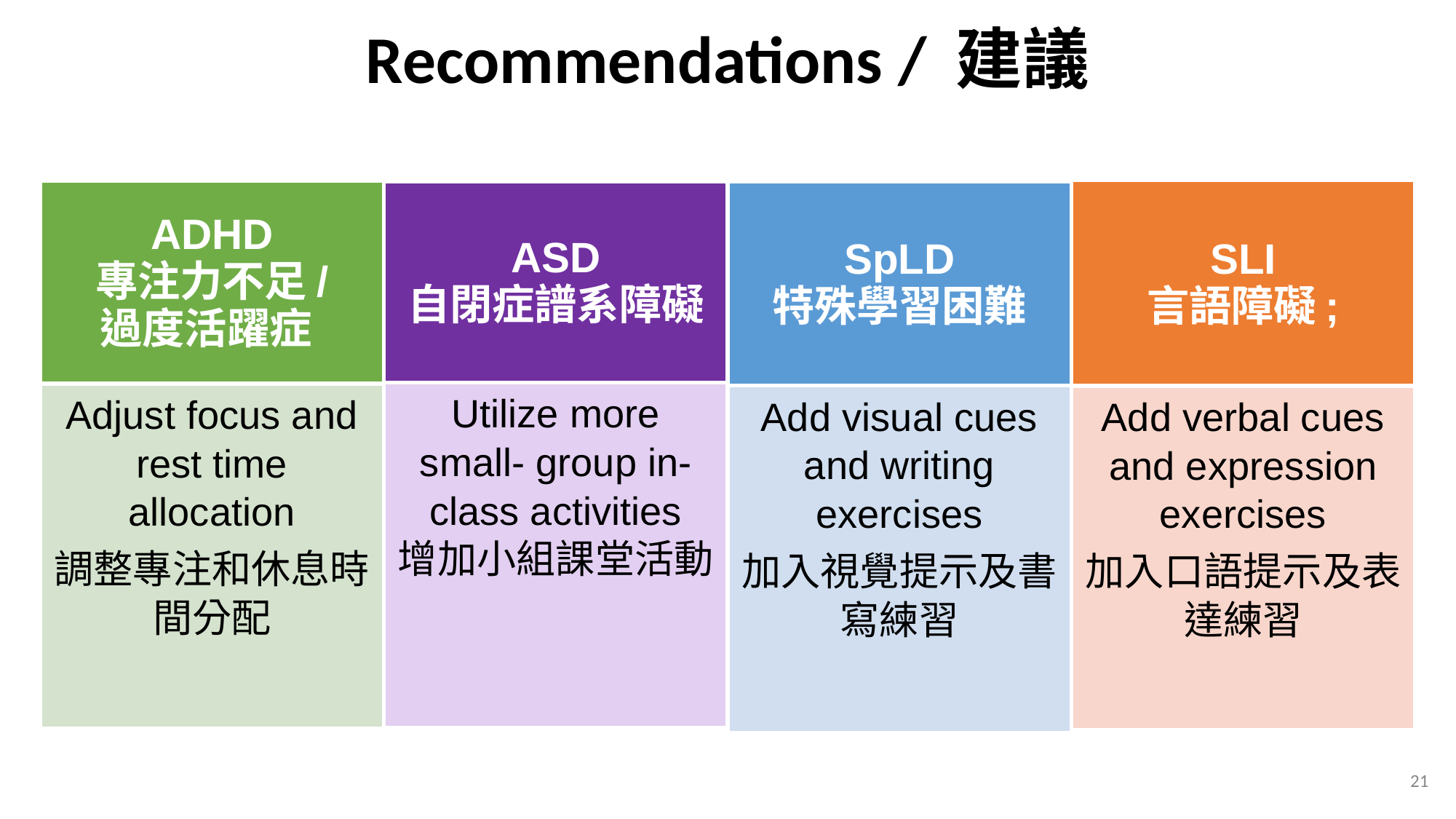

# Recommendations / 建議
| SLI 言語障礙; |
| --- |
| Add verbal cues and expression exercises 加入口語提示及表達練習 |
| ADHD 專注力不足/ 過度活躍症 |
| --- |
| Adjust focus and rest time allocation 調整專注和休息時間分配 |
| ASD 自閉症譜系障礙 |
| --- |
| Utilize more small- group in-class activities 增加小組課堂活動 |
| SpLD 特殊學習困難 |
| --- |
| Add visual cues and writing exercises 加入視覺提示及書寫練習 |
21